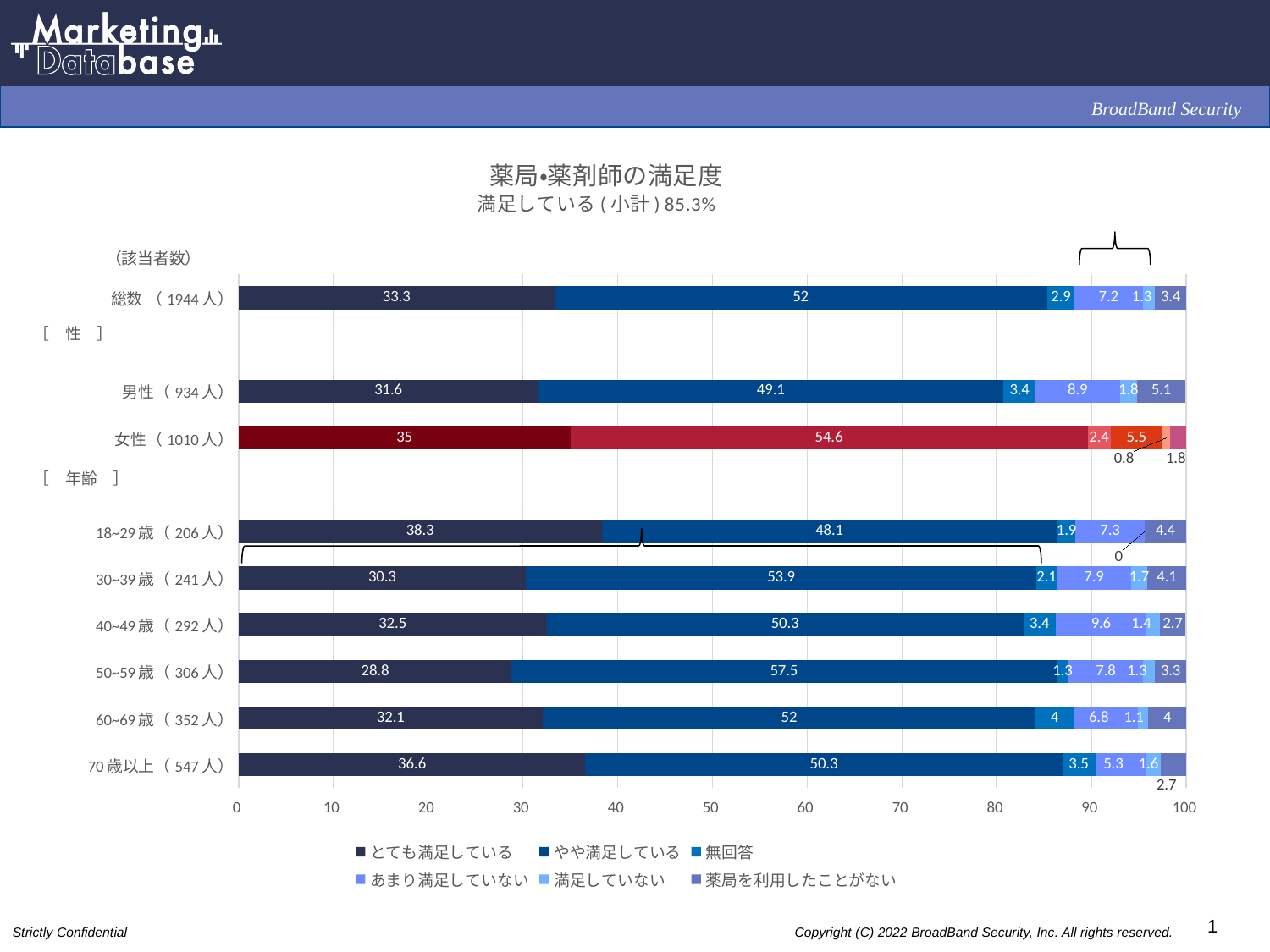

### Chart: 薬局・薬剤師の満足度

| Category | とても満足している | やや満足している | 無回答 | あまり満足していない | 満足していない | 薬局を利用したことがない |
|---|---|---|---|---|---|---|
| 総数 （1944人） | 33.3 | 52.0 | 2.9 | 7.2 | 1.3 | 3.4 |
|  | None | None | None | None | None | None |
| 男性（934人） | 31.6 | 49.1 | 3.4 | 8.9 | 1.8 | 5.1 |
| 女性（1010人） | 35.0 | 54.6 | 2.4 | 5.5 | 0.8 | 1.8 |
|  | None | None | None | None | None | None |
| 18~29歳（206人） | 38.3 | 48.1 | 1.9 | 7.3 | 0.0 | 4.4 |
| 30~39歳（241人） | 30.3 | 53.9 | 2.1 | 7.9 | 1.7 | 4.1 |
| 40~49歳（292人） | 32.5 | 50.3 | 3.4 | 9.6 | 1.4 | 2.7 |
| 50~59歳（306人） | 28.8 | 57.5 | 1.3 | 7.8 | 1.3 | 3.3 |
| 60~69歳（352人） | 32.1 | 52.0 | 4.0 | 6.8 | 1.1 | 4.0 |
| 70歳以上（547人） | 36.6 | 50.3 | 3.5 | 5.3 | 1.6 | 2.7 |